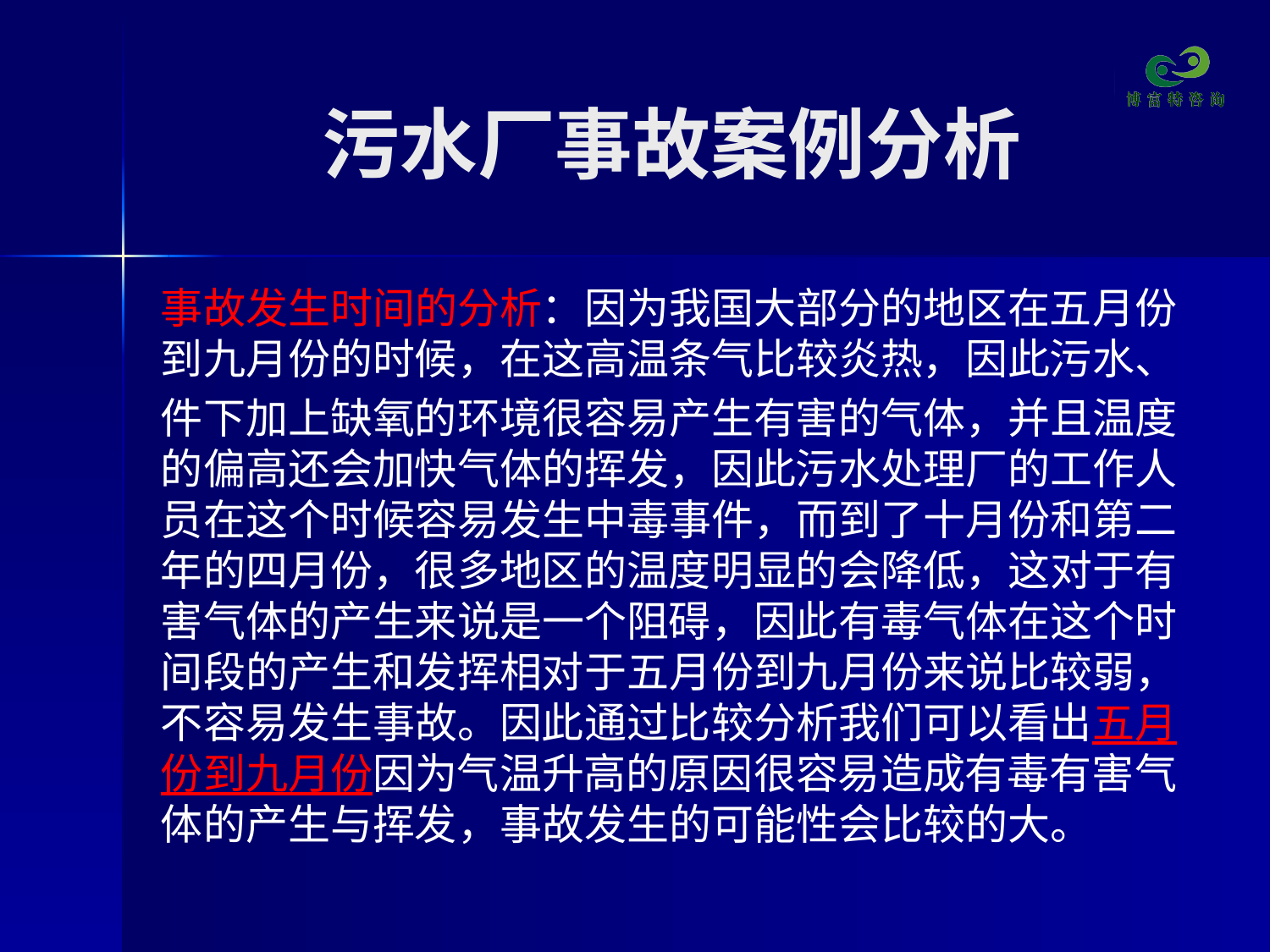

# 污水厂事故案例分析
事故发生时间的分析：因为我国大部分的地区在五月份到九月份的时候，在这高温条气比较炎热，因此污水、
件下加上缺氧的环境很容易产生有害的气体，并且温度的偏高还会加快气体的挥发，因此污水处理厂的工作人员在这个时候容易发生中毒事件，而到了十月份和第二年的四月份，很多地区的温度明显的会降低，这对于有害气体的产生来说是一个阻碍，因此有毒气体在这个时间段的产生和发挥相对于五月份到九月份来说比较弱，不容易发生事故。因此通过比较分析我们可以看出五月份到九月份因为气温升高的原因很容易造成有毒有害气体的产生与挥发，事故发生的可能性会比较的大。